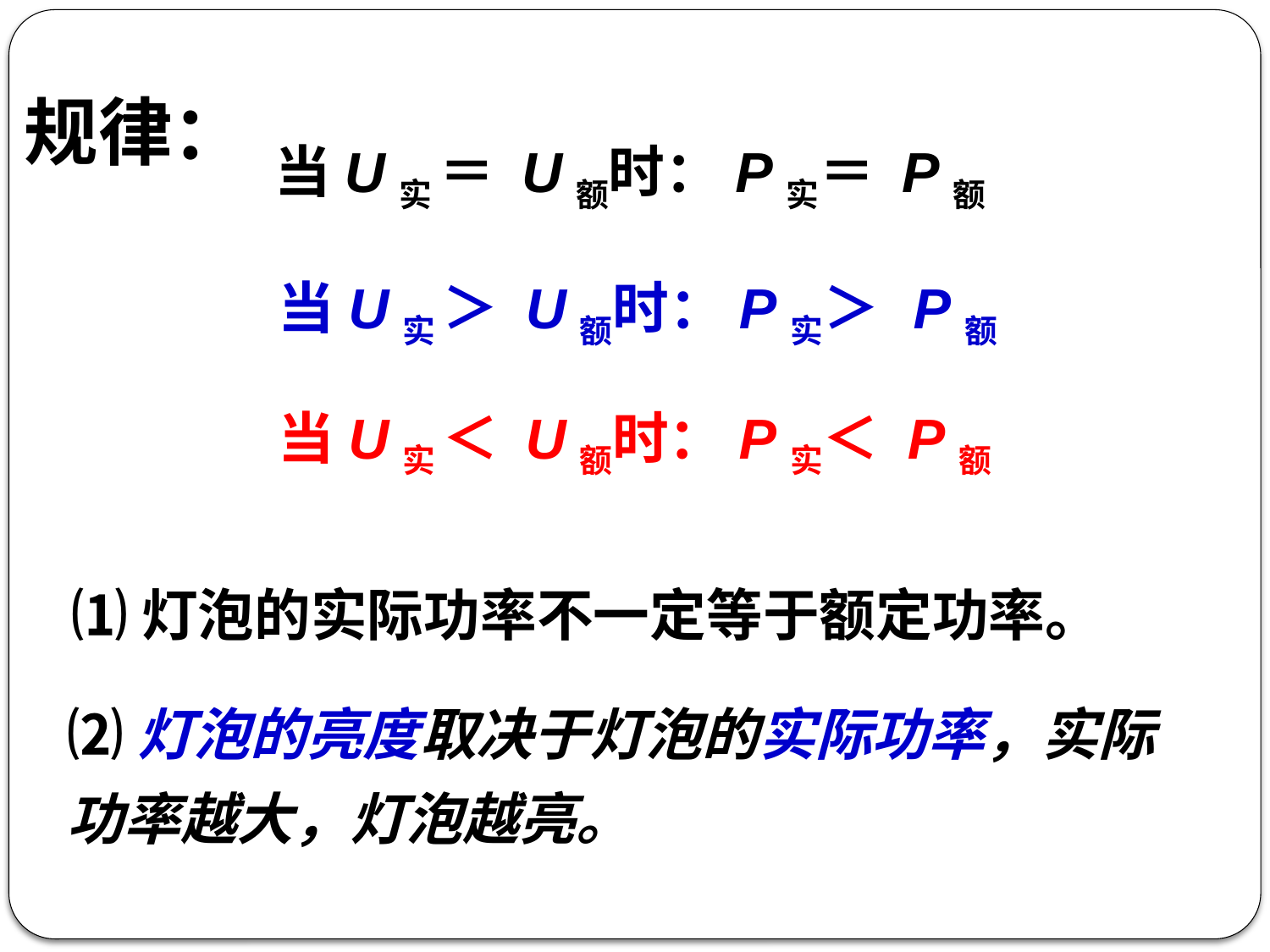

规律：
当U实 ＝ U额时：P实＝ P额
当U实 ＞ U额时：P实＞  P额
当U实 ＜ U额时：P实＜  P额
⑴灯泡的实际功率不一定等于额定功率。
⑵灯泡的亮度取决于灯泡的实际功率，实际功率越大，灯泡越亮。